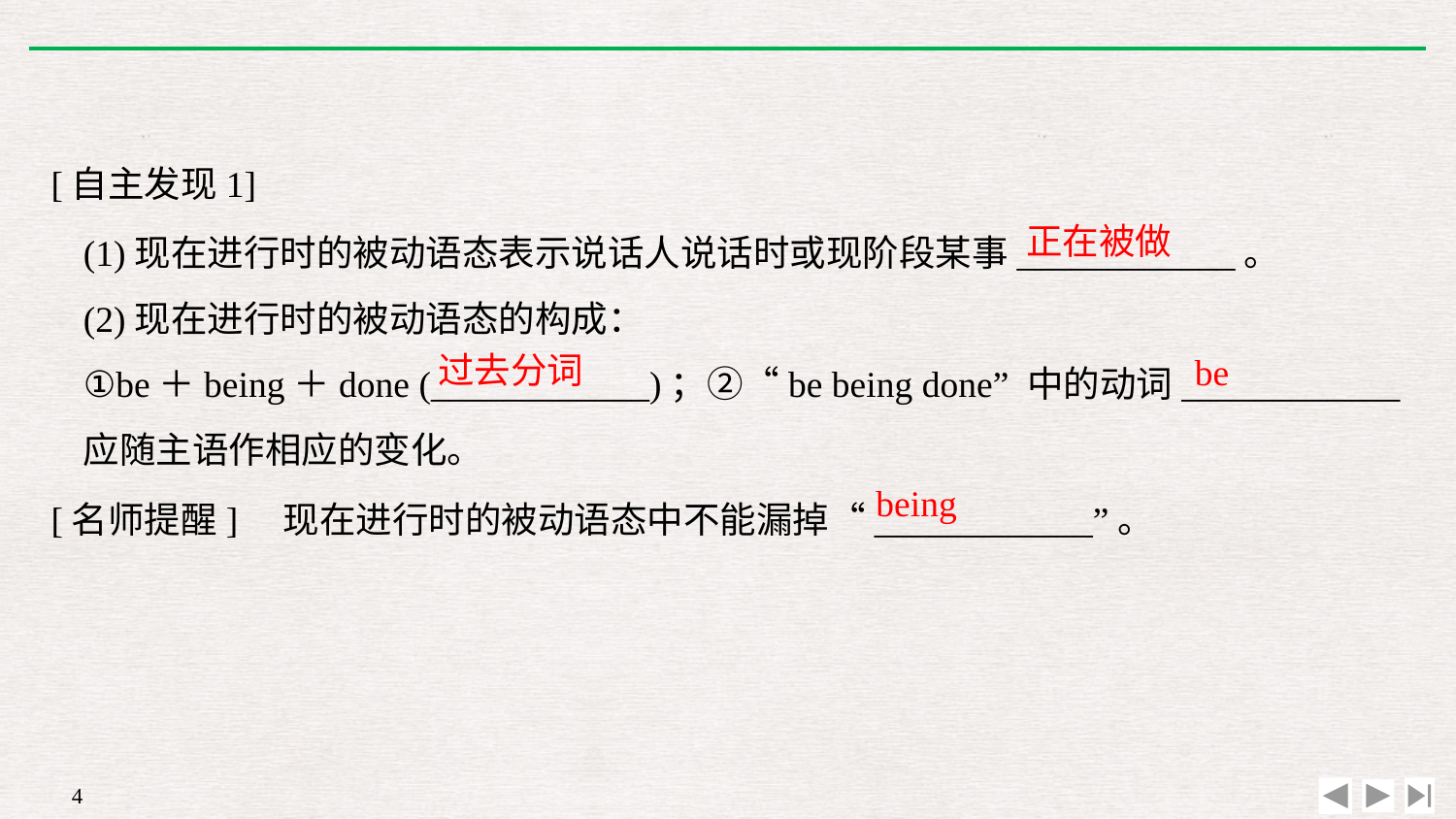

[自主发现1]
(1)现在进行时的被动语态表示说话人说话时或现阶段某事____________。
(2)现在进行时的被动语态的构成：
①be＋being＋done (____________)；②“be being done” 中的动词____________应随主语作相应的变化。
正在被做
过去分词
be
[名师提醒]　现在进行时的被动语态中不能漏掉“____________”。
being